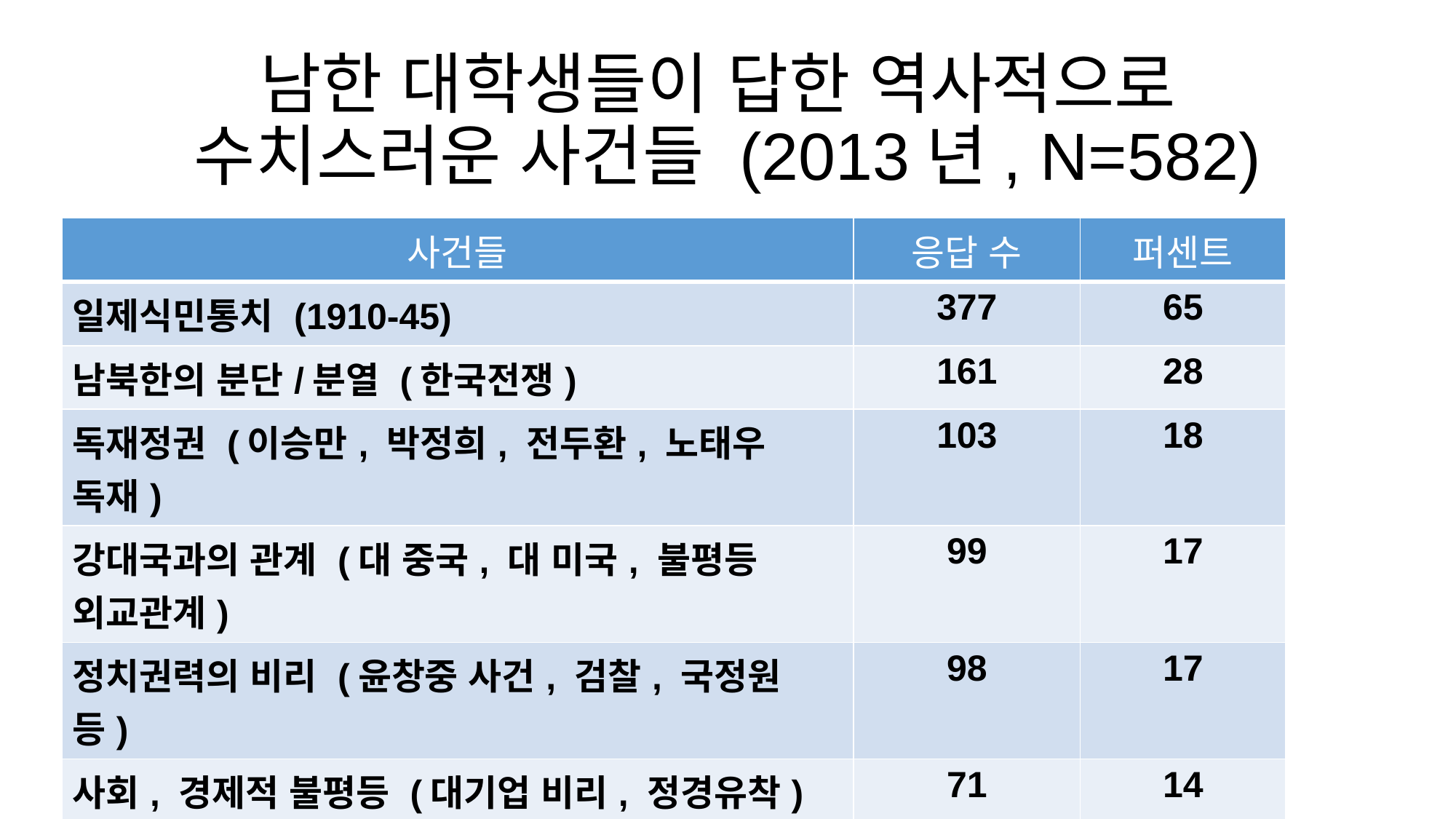

# 남한 대학생들이 답한 역사적으로 수치스러운 사건들 (2013년, N=582)
| 사건들 | 응답 수 | 퍼센트 |
| --- | --- | --- |
| 일제식민통치 (1910-45) | 377 | 65 |
| 남북한의 분단/분열 (한국전쟁) | 161 | 28 |
| 독재정권 (이승만, 박정희, 전두환, 노태우 독재) | 103 | 18 |
| 강대국과의 관계 (대 중국, 대 미국, 불평등 외교관계) | 99 | 17 |
| 정치권력의 비리 (윤창중 사건, 검찰, 국정원 등) | 98 | 17 |
| 사회, 경제적 불평등 (대기업 비리, 정경유착) | 71 | 14 |
| 해외가 보는 한국의 모습 (해외에서의 한국인) | 49 | 8 |
| 가해자로서의 한국인 | 36 | 6 |